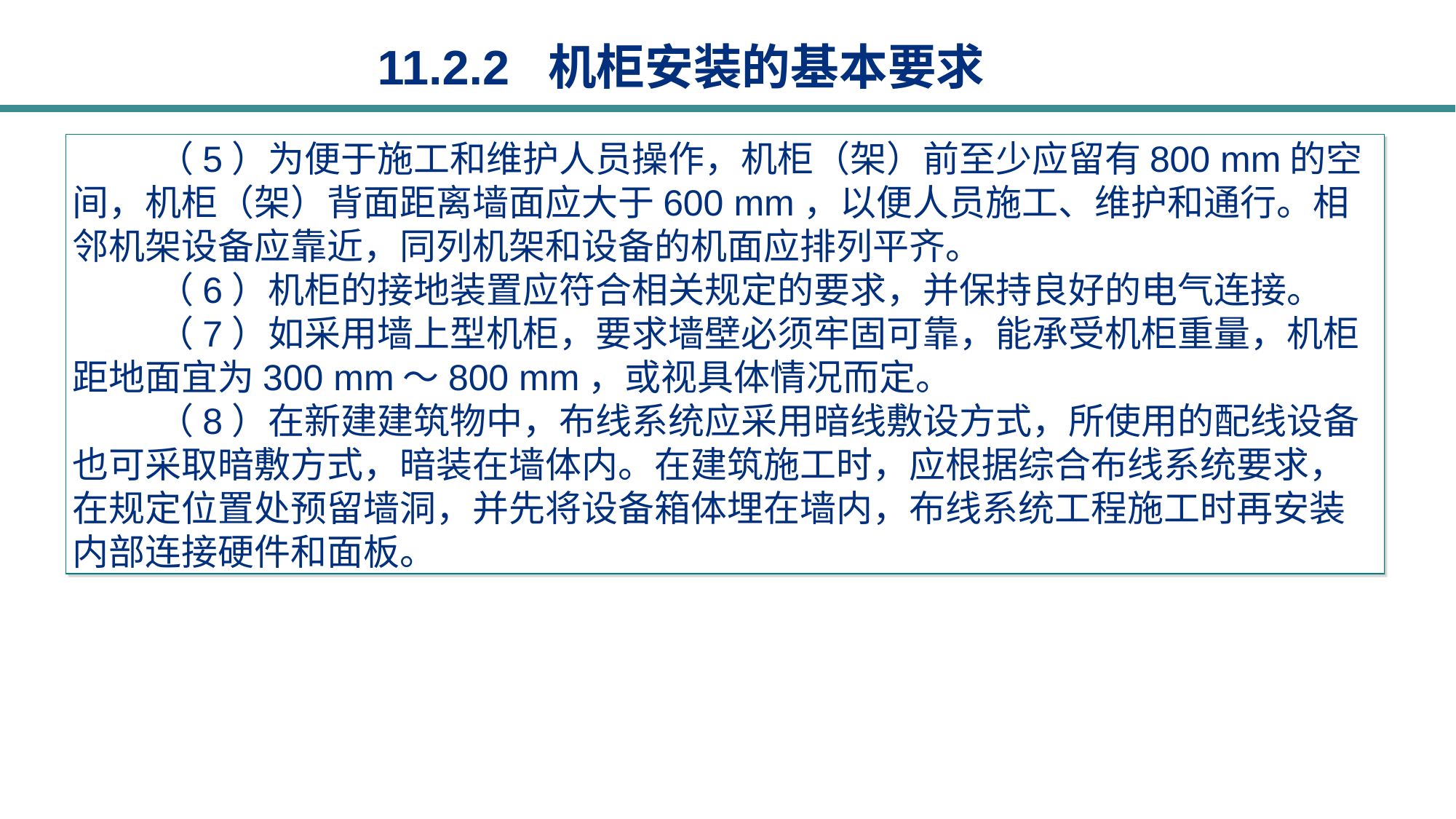

11.2.2  机柜安装的基本要求
（5）为便于施工和维护人员操作，机柜（架）前至少应留有800 mm的空间，机柜（架）背面距离墙面应大于600 mm，以便人员施工、维护和通行。相邻机架设备应靠近，同列机架和设备的机面应排列平齐。
（6）机柜的接地装置应符合相关规定的要求，并保持良好的电气连接。
（7）如采用墙上型机柜，要求墙壁必须牢固可靠，能承受机柜重量，机柜距地面宜为300 mm～800 mm，或视具体情况而定。
（8）在新建建筑物中，布线系统应采用暗线敷设方式，所使用的配线设备也可采取暗敷方式，暗装在墙体内。在建筑施工时，应根据综合布线系统要求，在规定位置处预留墙洞，并先将设备箱体埋在墙内，布线系统工程施工时再安装内部连接硬件和面板。